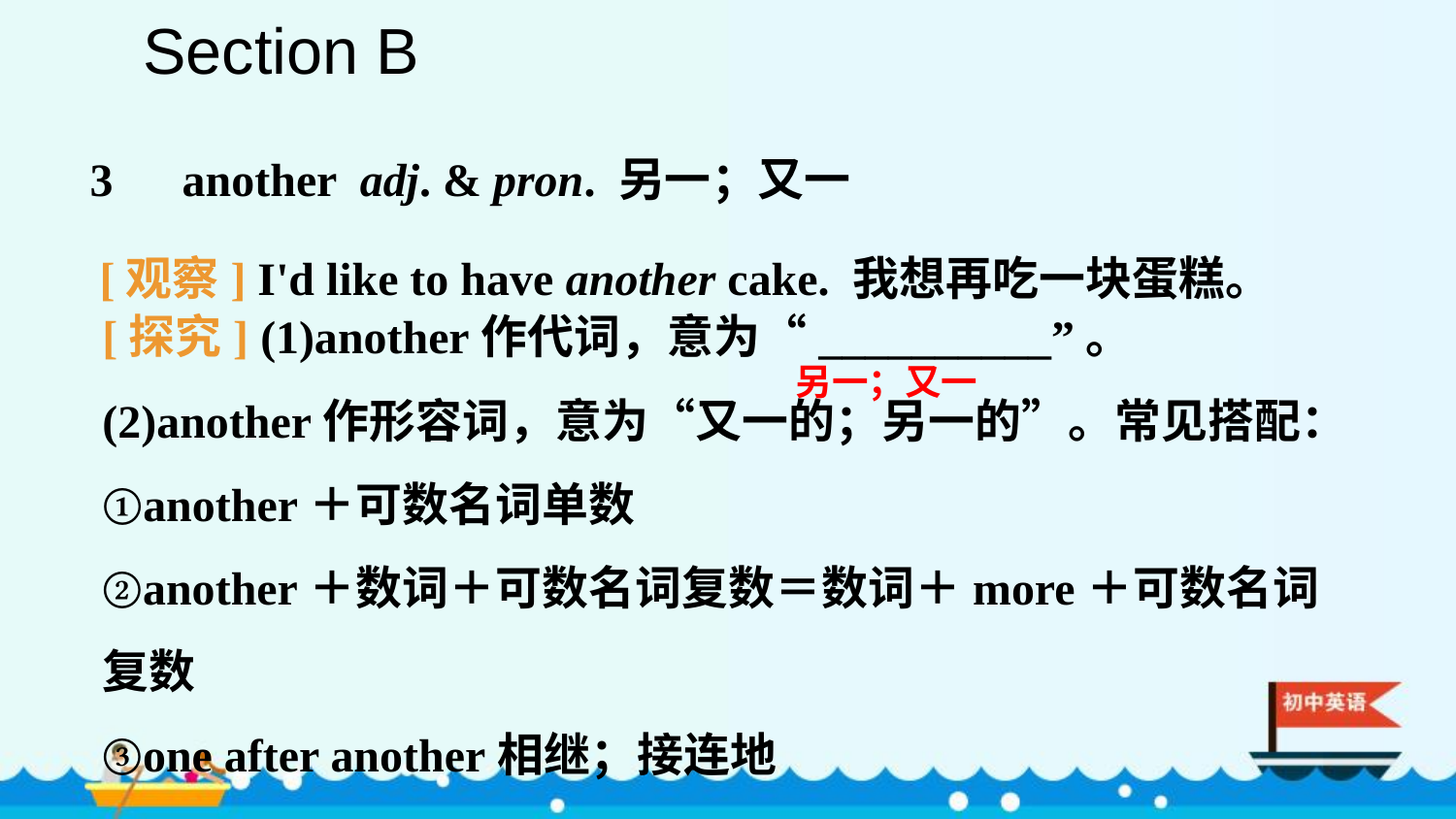

Section B
3　another  adj. & pron. 另一；又一
[观察] I'd like to have another cake. 我想再吃一块蛋糕。
[探究] (1)another作代词，意为“__________”。
(2)another作形容词，意为“又一的；另一的”。常见搭配：
①another＋可数名词单数
②another＋数词＋可数名词复数＝数词＋more＋可数名词复数
③one after another相继；接连地
另一；又一